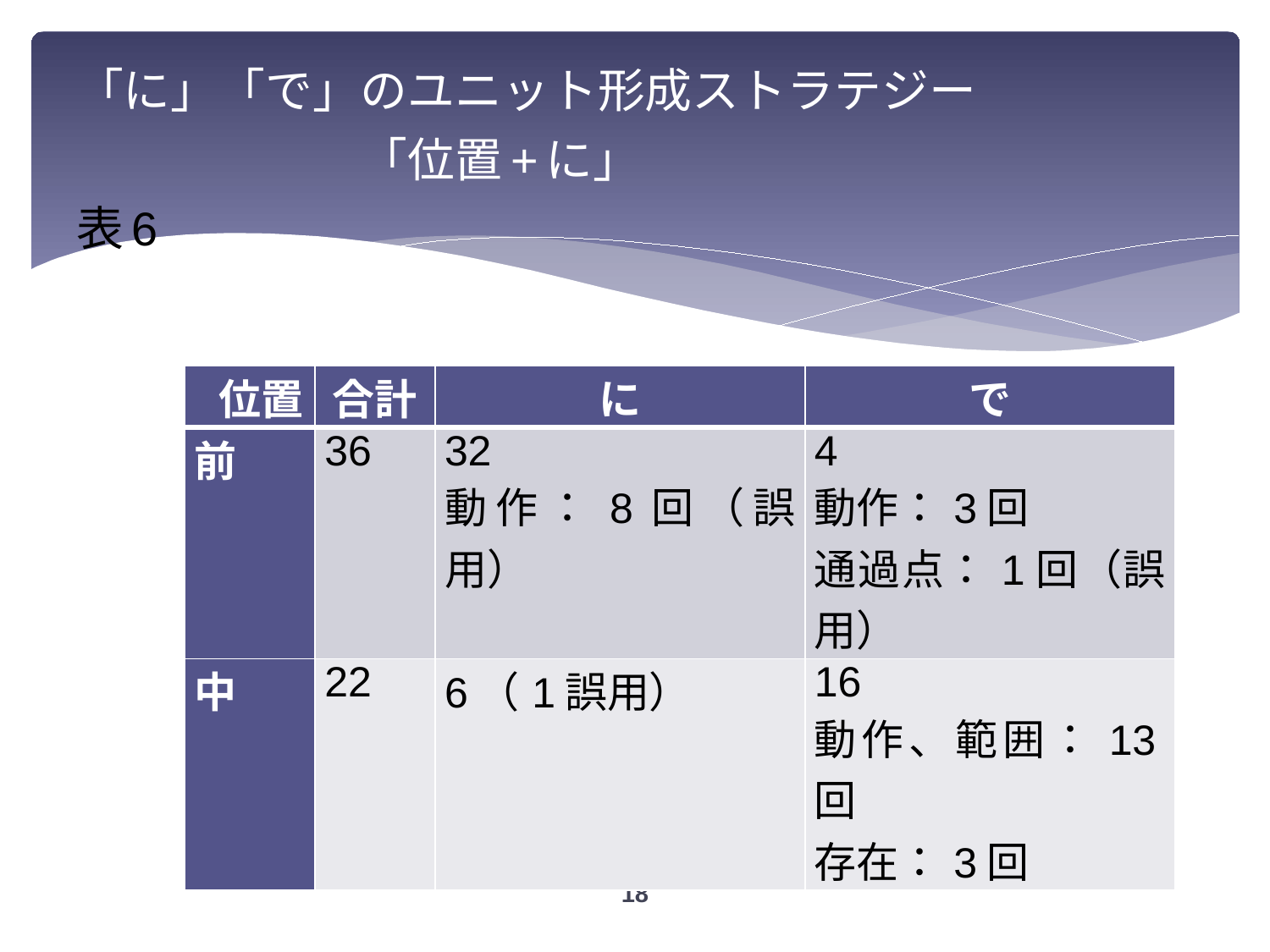

# 「に」「で」のユニット形成ストラテジー 　　　　　　「位置+に」 表6
| 位置 | 合計 | に | で |
| --- | --- | --- | --- |
| 前 | 36 | 32 動作：8回（誤用） | 4 動作：3回　 通過点：1回（誤用） |
| 中 | 22 | 6（1誤用） | 16 動作、範囲：13回 存在：3回 |
18